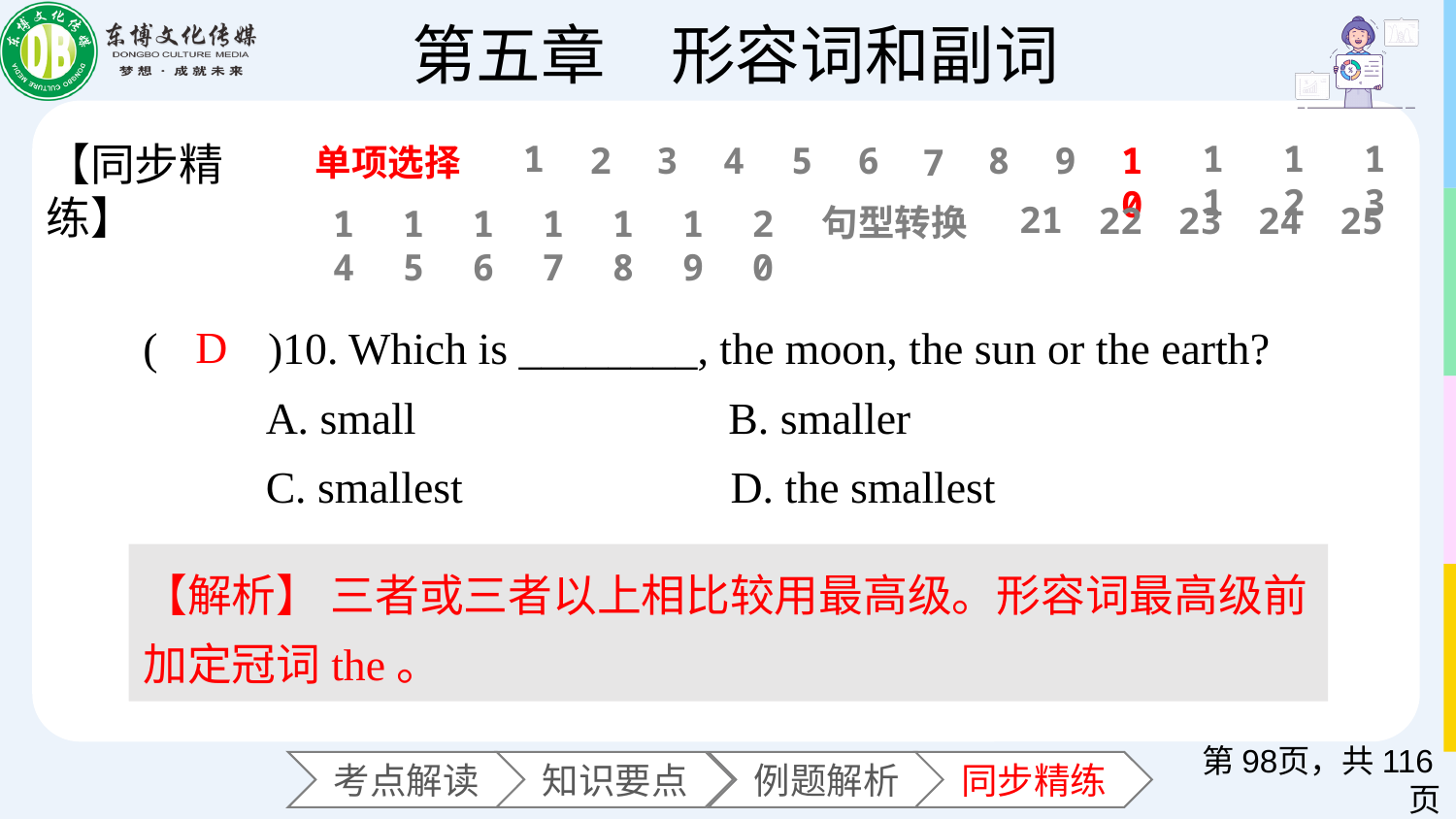

11
12
13
1
【同步精练】
6
2
3
4
5
8
9
10
7
单项选择
21
22
23
24
25
句型转换
14
15
16
17
18
19
20
(　　)10. Which is ________, the moon, the sun or the earth?
           A. small                            B. smaller
           C. smallest                        D. the smallest
D
【解析】 三者或三者以上相比较用最高级。形容词最高级前加定冠词the。
第98页，共116页